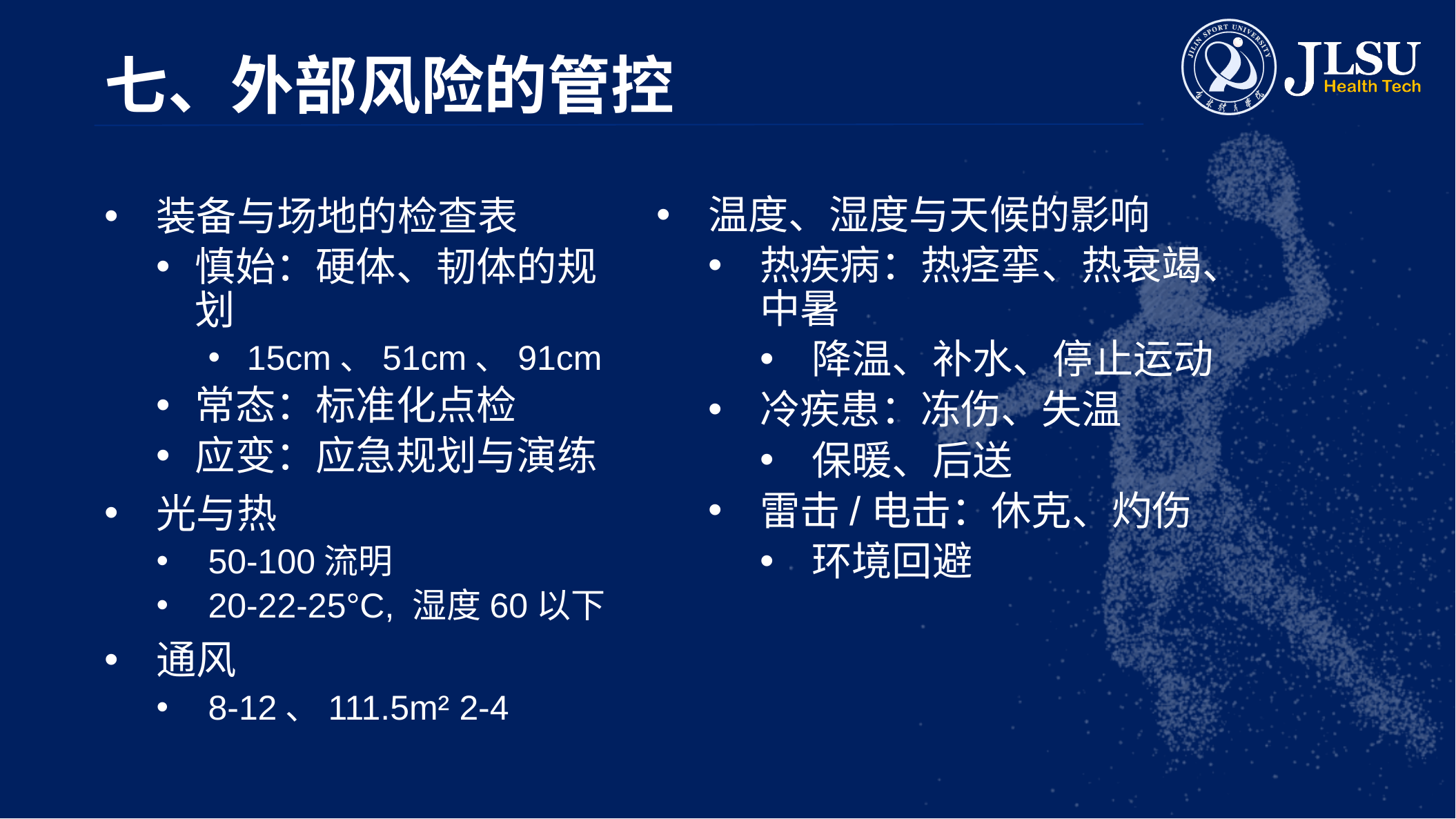

# 七、外部风险的管控
温度、湿度与天候的影响
热疾病：热痉挛、热衰竭、中暑
降温、补水、停止运动
冷疾患：冻伤、失温
保暖、后送
雷击/电击：休克、灼伤
环境回避

装备与场地的检查表
慎始：硬体、韧体的规划
15cm、51cm、91cm
常态：标准化点检
应变：应急规划与演练
光与热
50-100流明
20-22-25°C, 湿度60以下
通风
8-12、111.5m² 2-4